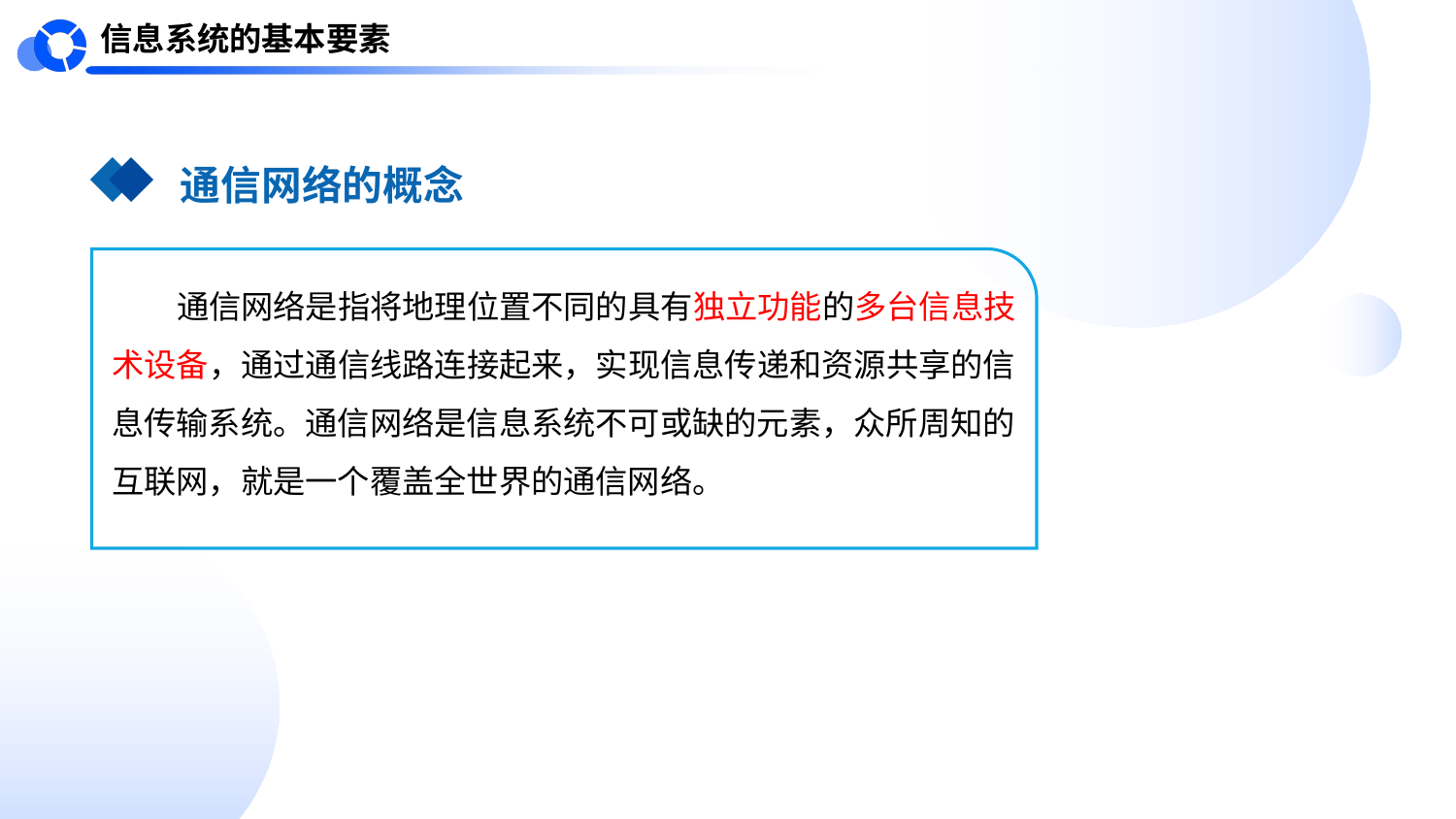

通信网络的概念

通信网络是指将地理位置不同的具有独立功能的多台信息技术设备，通过通信线路连接起来，实现信息传递和资源共享的信息传输系统。通信网络是信息系统不可或缺的元素，众所周知的互联网，就是一个覆盖全世界的通信网络。